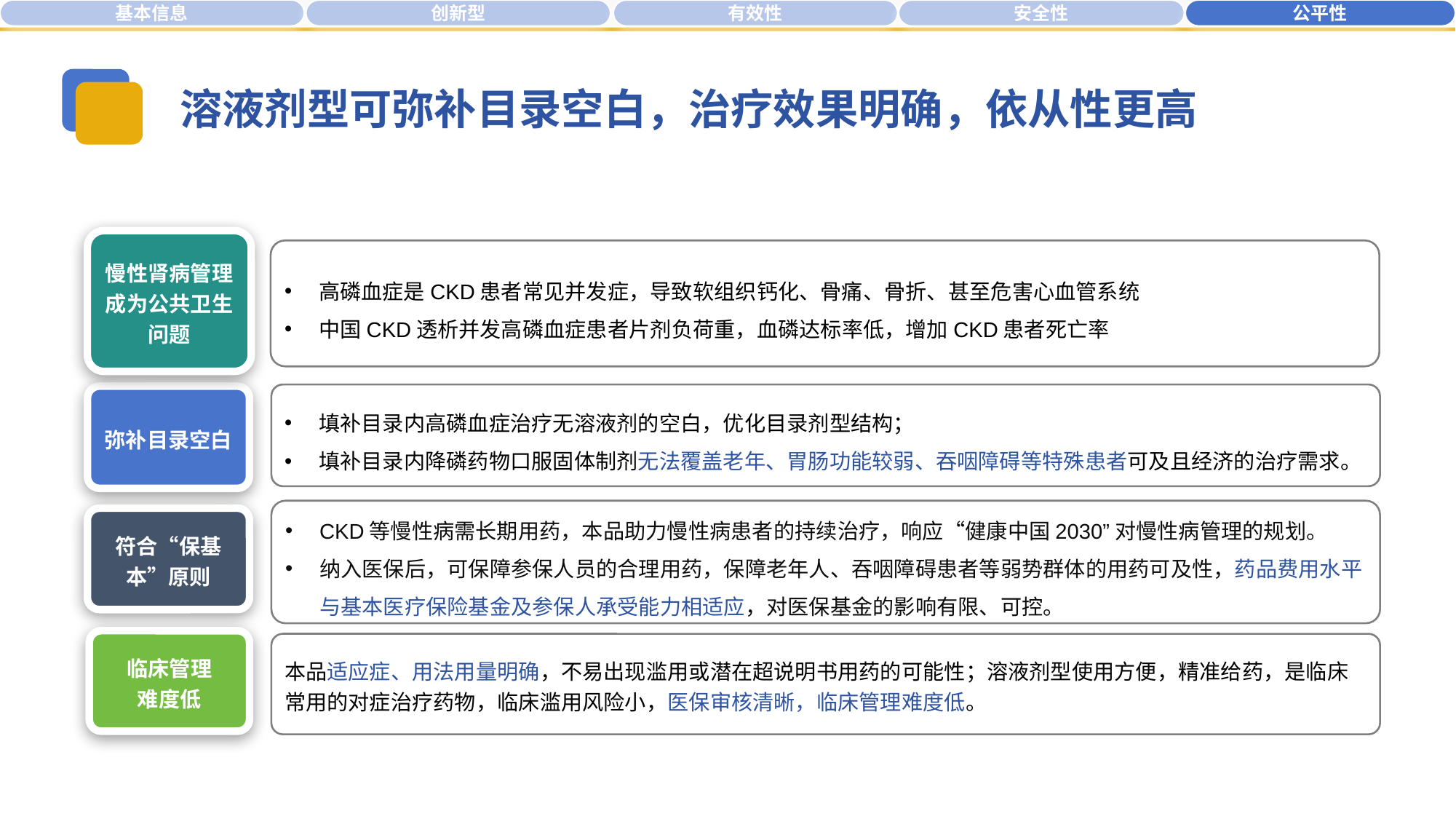

基本信息
公平性

创新型
有效性
安全性

溶液剂型可弥补目录空白，治疗效果明确，依从性更高
慢性肾病管理成为公共卫生问题
高磷血症是CKD患者常见并发症，导致软组织钙化、骨痛、骨折、甚至危害心血管系统
中国CKD透析并发高磷血症患者片剂负荷重，血磷达标率低，增加CKD患者死亡率
填补目录内高磷血症治疗无溶液剂的空白，优化目录剂型结构；
填补目录内降磷药物口服固体制剂无法覆盖老年、胃肠功能较弱、吞咽障碍等特殊患者可及且经济的治疗需求。
弥补目录空白
CKD等慢性病需长期用药，本品助力慢性病患者的持续治疗，响应“健康中国2030”对慢性病管理的规划。
纳入医保后，可保障参保人员的合理用药，保障老年人、吞咽障碍患者等弱势群体的用药可及性，药品费用水平与基本医疗保险基金及参保人承受能力相适应，对医保基金的影响有限、可控。
符合“保基本”原则
临床管理
难度低
本品适应症、用法用量明确，不易出现滥用或潜在超说明书用药的可能性；溶液剂型使用方便，精准给药，是临床常用的对症治疗药物，临床滥用风险小，医保审核清晰，临床管理难度低。